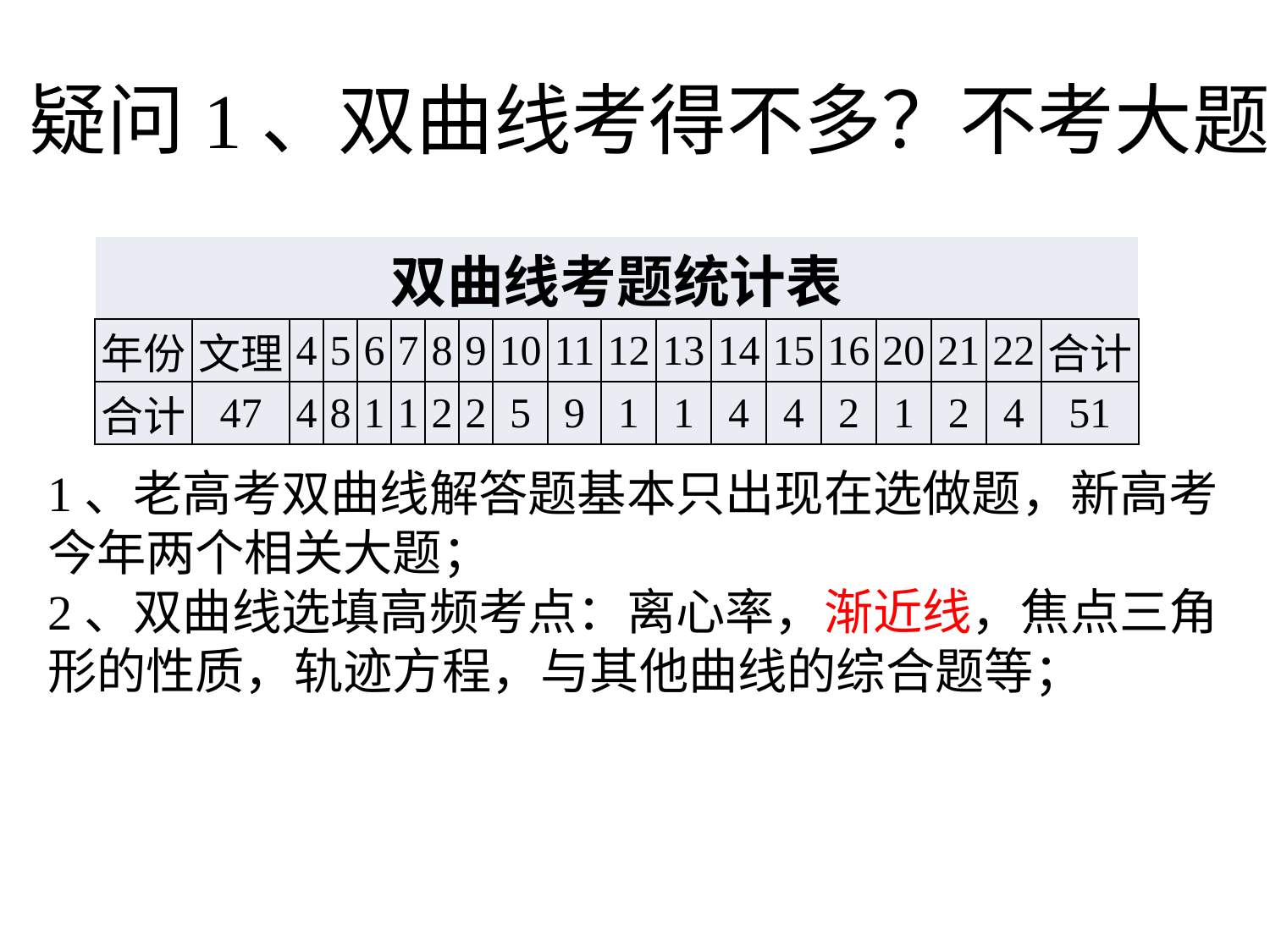

# 疑问1、双曲线考得不多？不考大题？
| 双曲线考题统计表 |  |  |  |  |  |  |  |  |  |  |  |  |  |  |  |  |  |  |
| --- | --- | --- | --- | --- | --- | --- | --- | --- | --- | --- | --- | --- | --- | --- | --- | --- | --- | --- |
| 年份 | 文理 | 4 | 5 | 6 | 7 | 8 | 9 | 10 | 11 | 12 | 13 | 14 | 15 | 16 | 20 | 21 | 22 | 合计 |
| 合计 | 47 | 4 | 8 | 1 | 1 | 2 | 2 | 5 | 9 | 1 | 1 | 4 | 4 | 2 | 1 | 2 | 4 | 51 |
1、老高考双曲线解答题基本只出现在选做题，新高考今年两个相关大题；
2、双曲线选填高频考点：离心率，渐近线，焦点三角形的性质，轨迹方程，与其他曲线的综合题等；